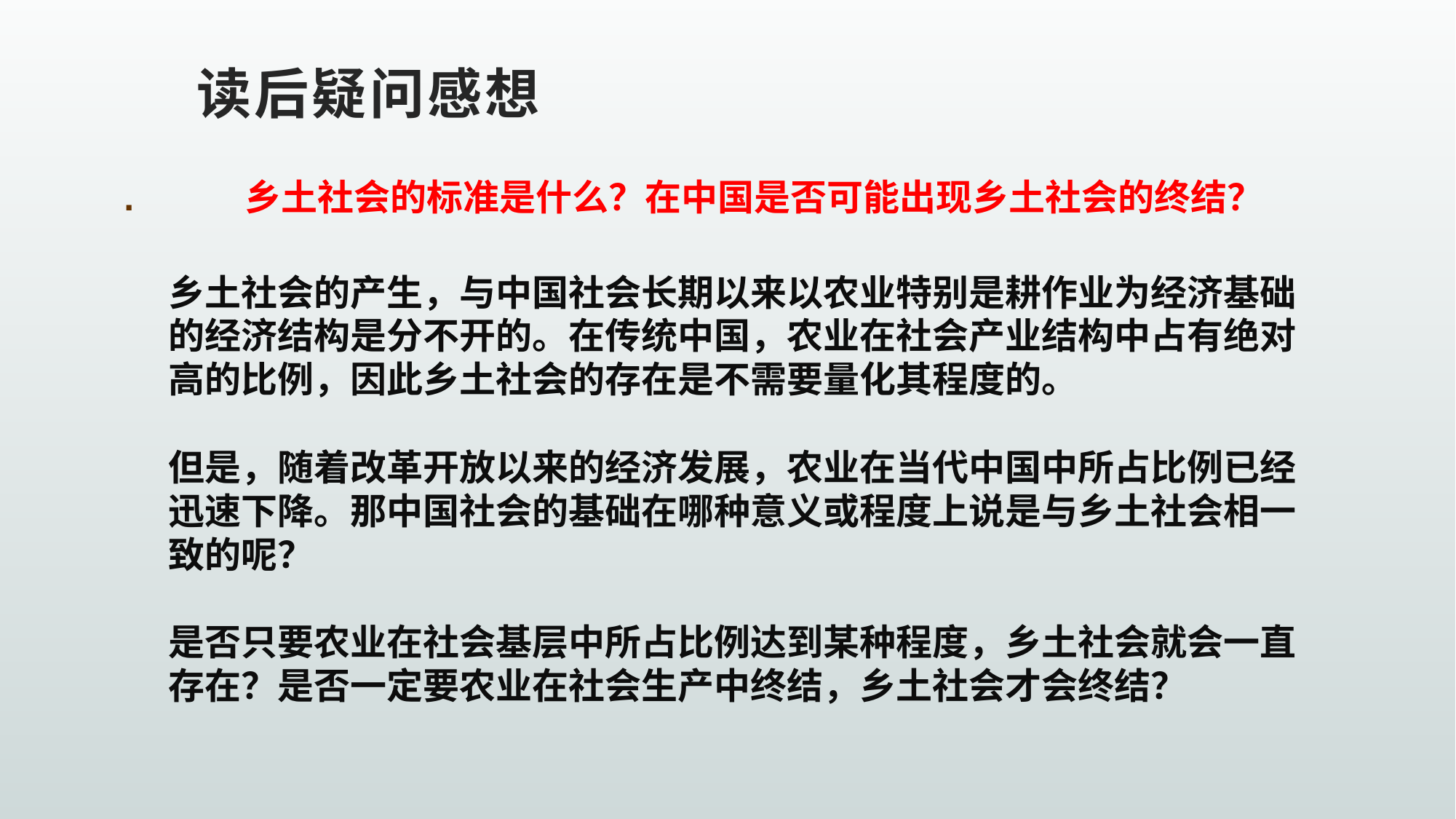

读后疑问感想
.          乡土社会的标准是什么？在中国是否可能出现乡土社会的终结？

乡土社会的产生，与中国社会长期以来以农业特别是耕作业为经济基础的经济结构是分不开的。在传统中国，农业在社会产业结构中占有绝对高的比例，因此乡土社会的存在是不需要量化其程度的。

但是，随着改革开放以来的经济发展，农业在当代中国中所占比例已经迅速下降。那中国社会的基础在哪种意义或程度上说是与乡土社会相一致的呢？

是否只要农业在社会基层中所占比例达到某种程度，乡土社会就会一直存在？是否一定要农业在社会生产中终结，乡土社会才会终结？